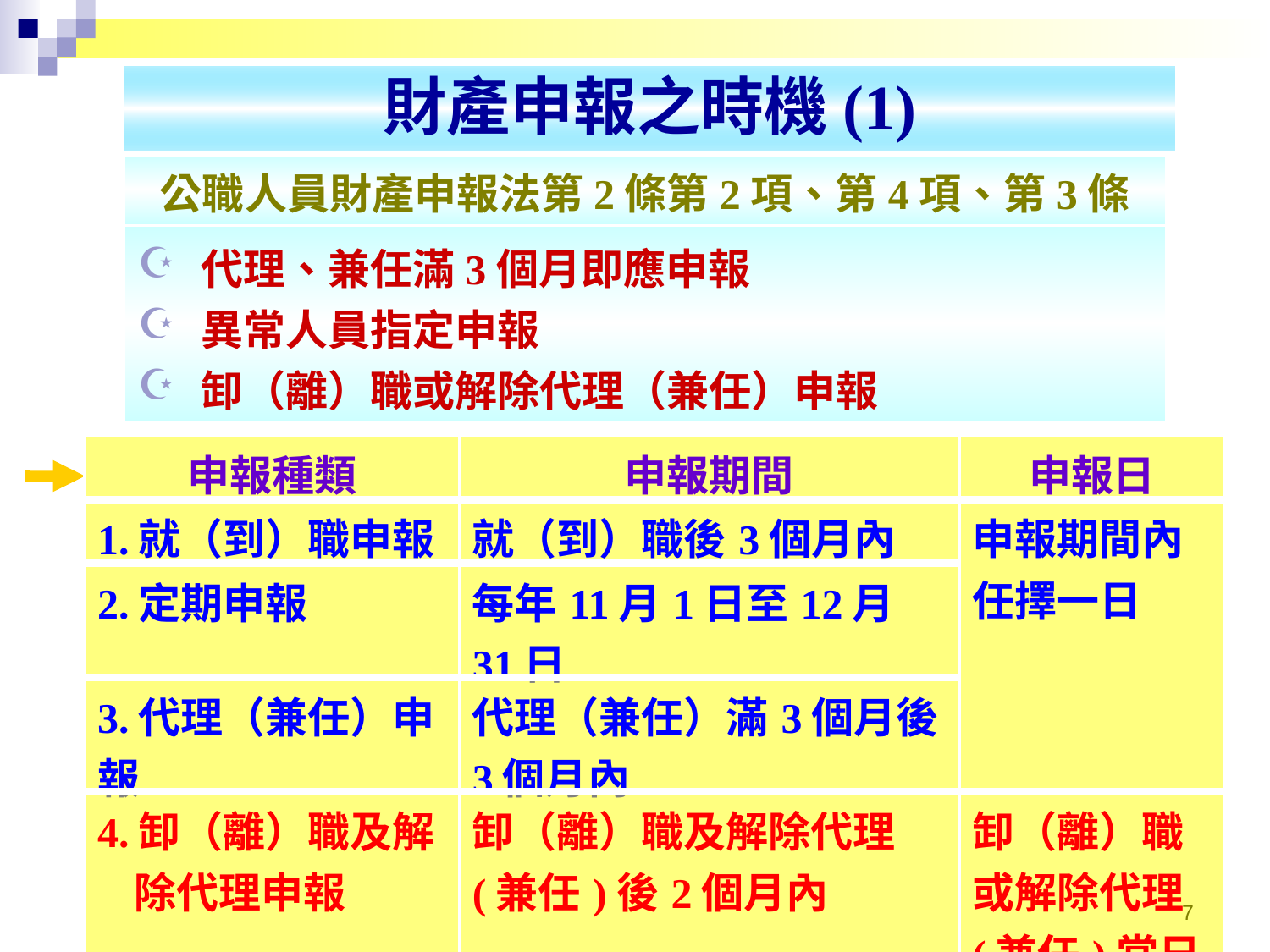

財產申報之時機(1)
公職人員財產申報法第2條第2項、第4項、第3條
代理、兼任滿3個月即應申報
異常人員指定申報
卸（離）職或解除代理（兼任）申報
| 申報種類 | 申報期間 | 申報日 |
| --- | --- | --- |
| 1.就（到）職申報 | 就（到）職後3個月內 | 申報期間內 任擇一日 |
| 2.定期申報 | 每年11月1日至12月31日 |  |
| 3.代理（兼任）申報 | 代理（兼任）滿3個月後3個月內 |  |
| 4.卸（離）職及解除代理申報 | 卸（離）職及解除代理(兼任)後2個月內 | 卸（離）職或解除代理(兼任)當日 |

7